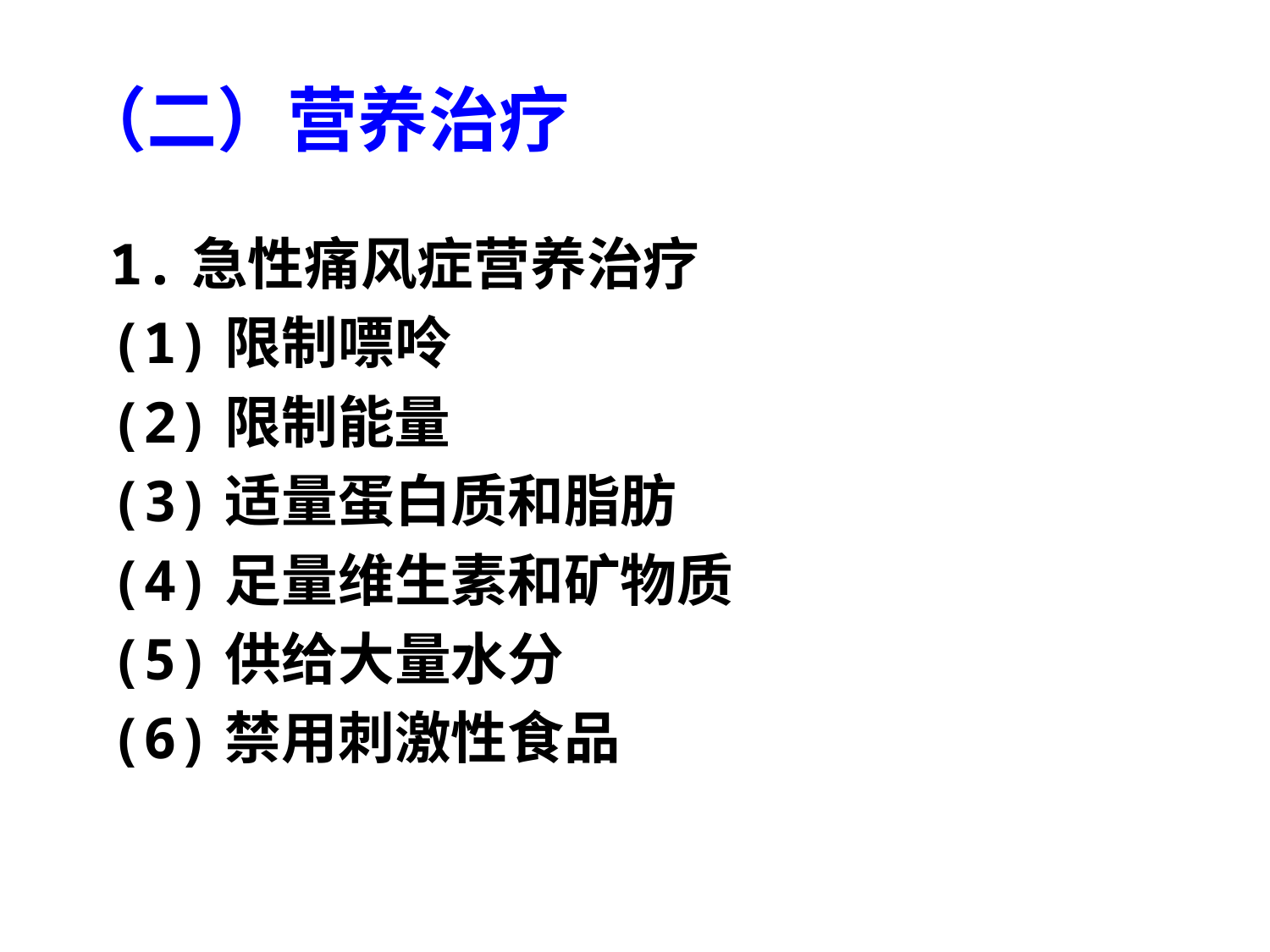

# （二）营养治疗
 1.急性痛风症营养治疗
 (1)限制嘌呤
 (2)限制能量
 (3)适量蛋白质和脂肪
 (4)足量维生素和矿物质
 (5)供给大量水分
 (6)禁用刺激性食品